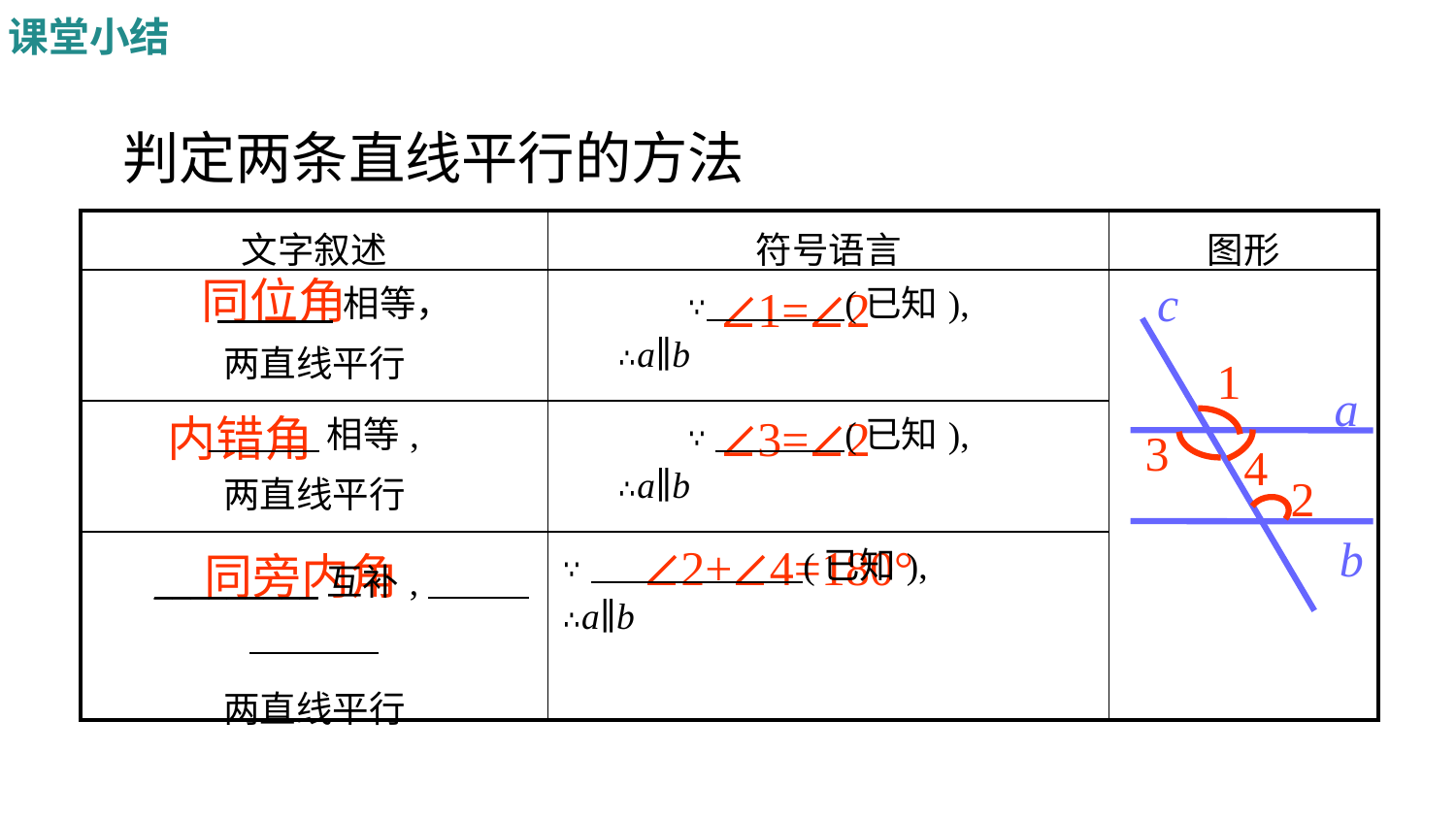

课堂小结
  判定两条直线平行的方法
| 文字叙述 | 符号语言 | 图形 |
| --- | --- | --- |
| 相等， 两直线平行 | ∵ (已知), ∴a∥b |  |
| \_ \_\_相等, 两直线平行 | ∵ (已知), ∴a∥b |  |
| \_\_\_\_\_\_\_\_\_互补, 两直线平行 | ∵ (已知), ∴a∥b |  |
同位角
c
∠1=∠2

1
a
内错角
∠3=∠2

3

4

2

b
∠2+∠4=180°
同旁内角